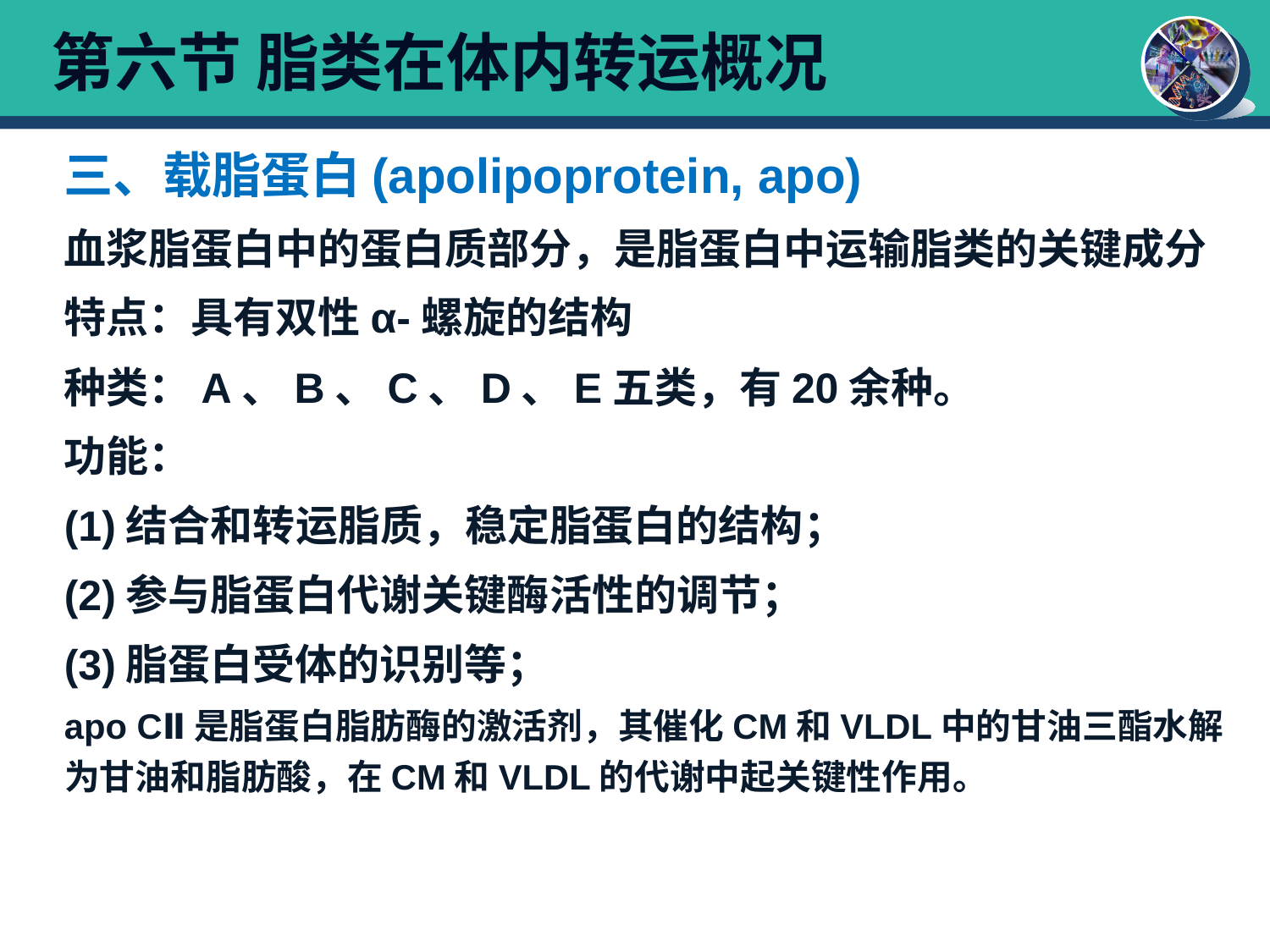

# 第六节 脂类在体内转运概况
三、载脂蛋白(apolipoprotein, apo)
血浆脂蛋白中的蛋白质部分，是脂蛋白中运输脂类的关键成分
特点：具有双性α-螺旋的结构
种类：A、B、C、D、E五类，有20余种。
功能：
(1)结合和转运脂质，稳定脂蛋白的结构；
(2)参与脂蛋白代谢关键酶活性的调节；
(3)脂蛋白受体的识别等；
apo CⅡ是脂蛋白脂肪酶的激活剂，其催化CM和VLDL中的甘油三酯水解为甘油和脂肪酸，在CM和VLDL的代谢中起关键性作用。